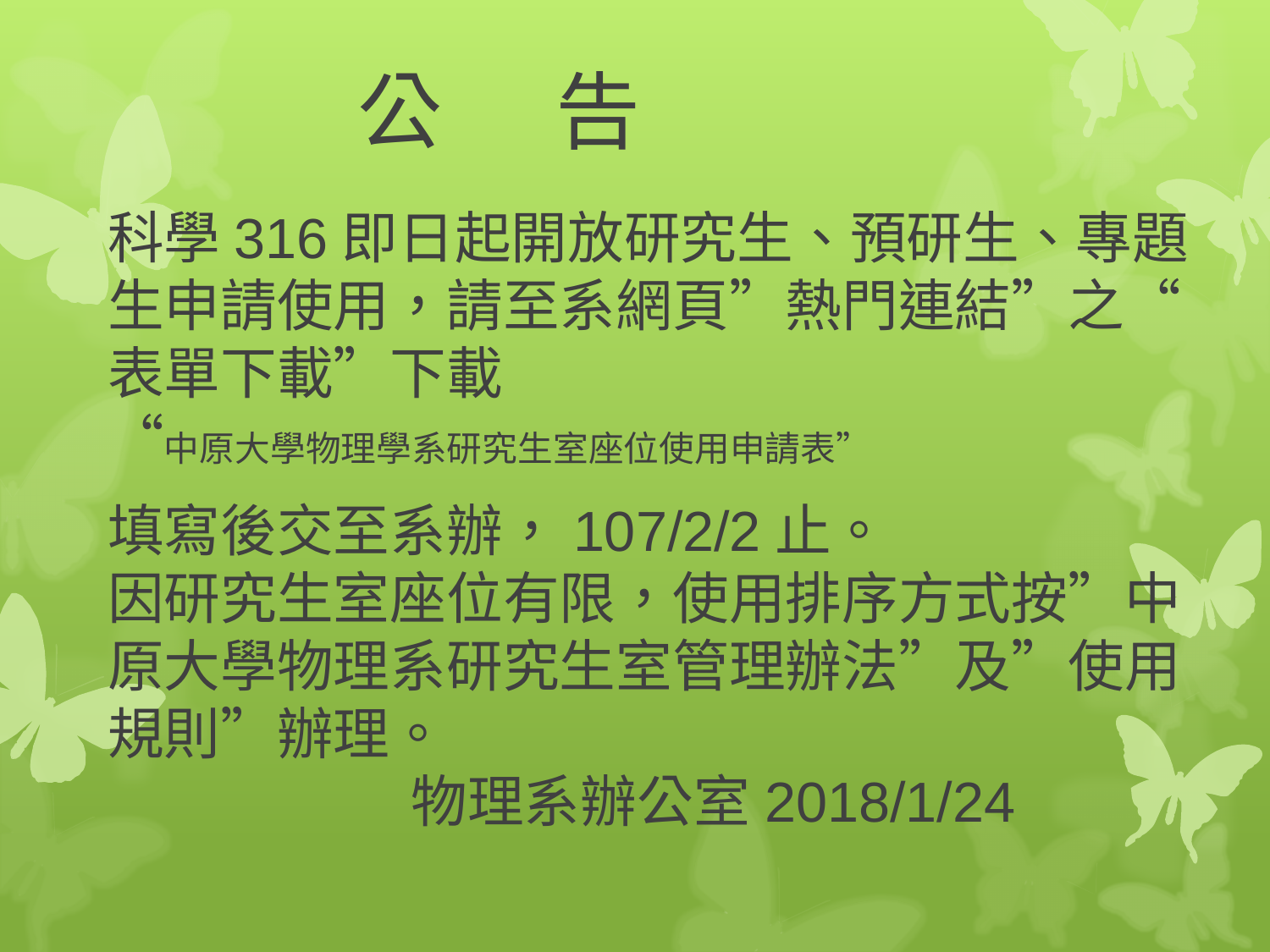

# 公      告
科學316即日起開放研究生、預研生、專題生申請使用，請至系網頁”熱門連結”之“表單下載”下載
“中原大學物理學系研究生室座位使用申請表”
填寫後交至系辦，107/2/2止。
因研究生室座位有限，使用排序方式按”中原大學物理系研究生室管理辦法”及”使用規則”辦理。
                        物理系辦公室2018/1/24